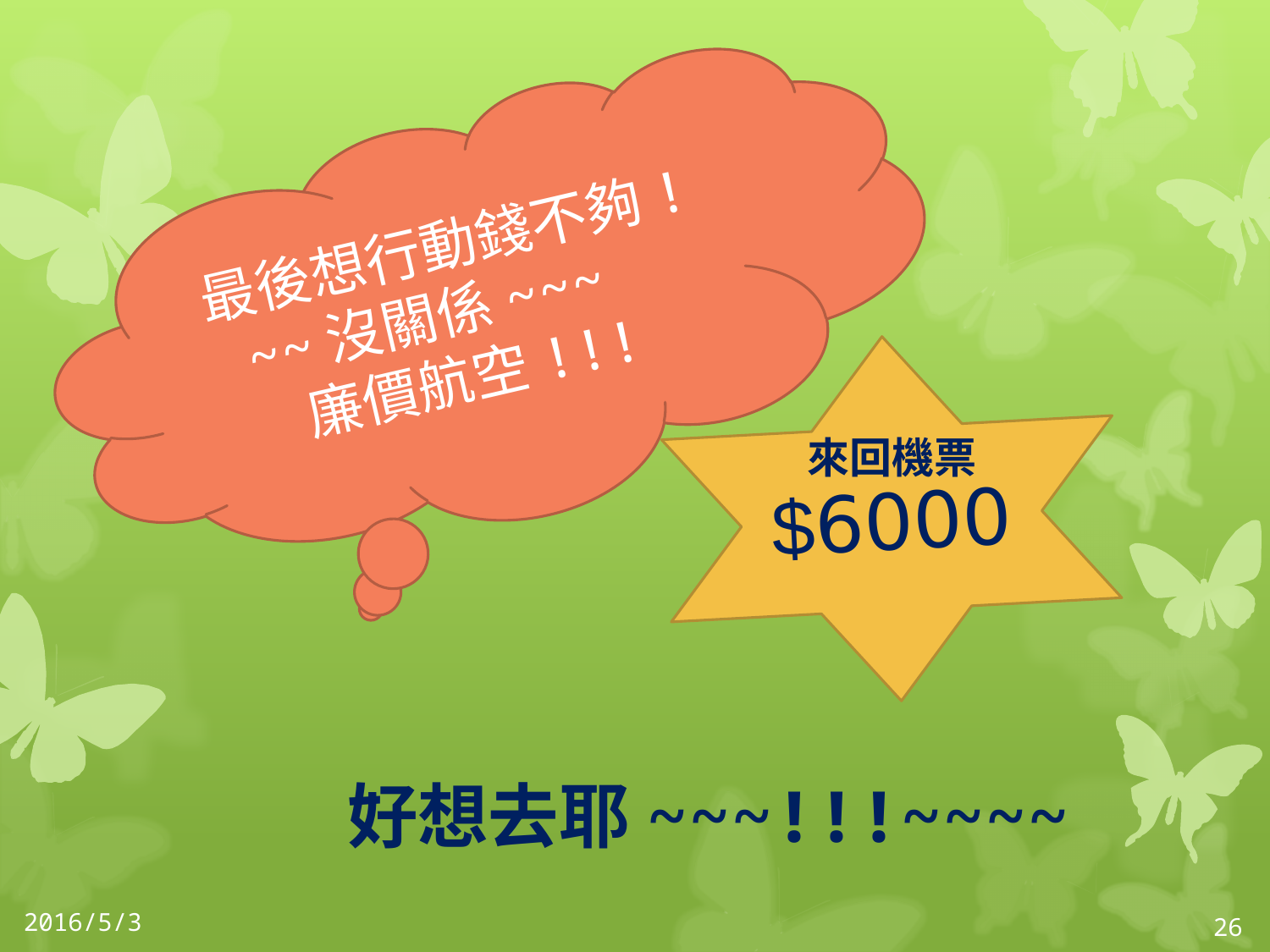

最後想行動錢不夠!~~沒關係~~~
廉價航空!!!
$6000
來回機票
好想去耶~~~!!!~~~~
2016/5/3
26